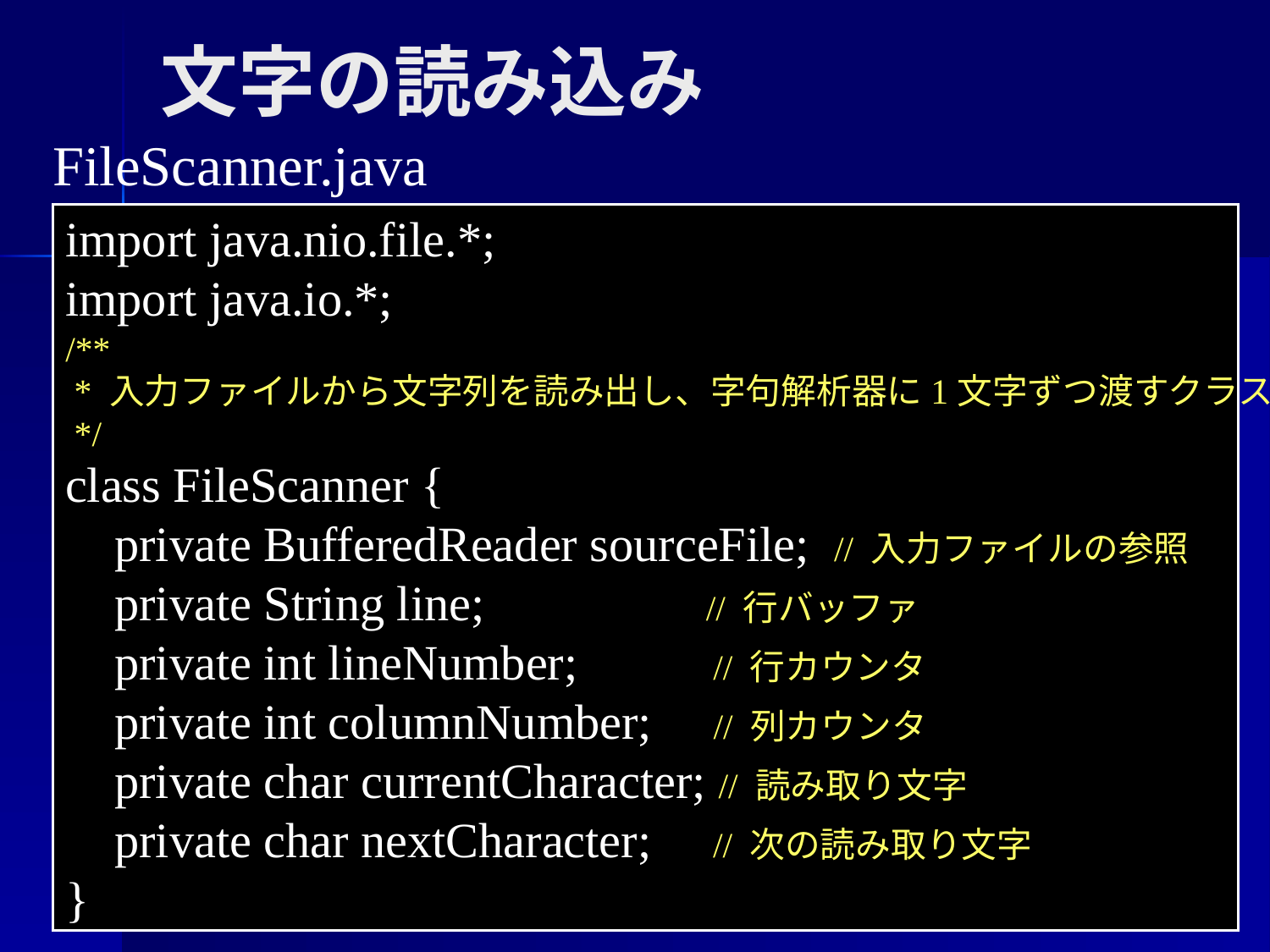

# 文字の読み込み
FileScanner.java
import java.nio.file.*;
import java.io.*;
/**
 * 入力ファイルから文字列を読み出し、字句解析器に1文字ずつ渡すクラス
 */
class FileScanner {
    private BufferedReader sourceFile;  // 入力ファイルの参照
    private String line;                  // 行バッファ
    private int lineNumber;           // 行カウンタ
    private int columnNumber;     // 列カウンタ
    private char currentCharacter; // 読み取り文字
    private char nextCharacter;     // 次の読み取り文字
}